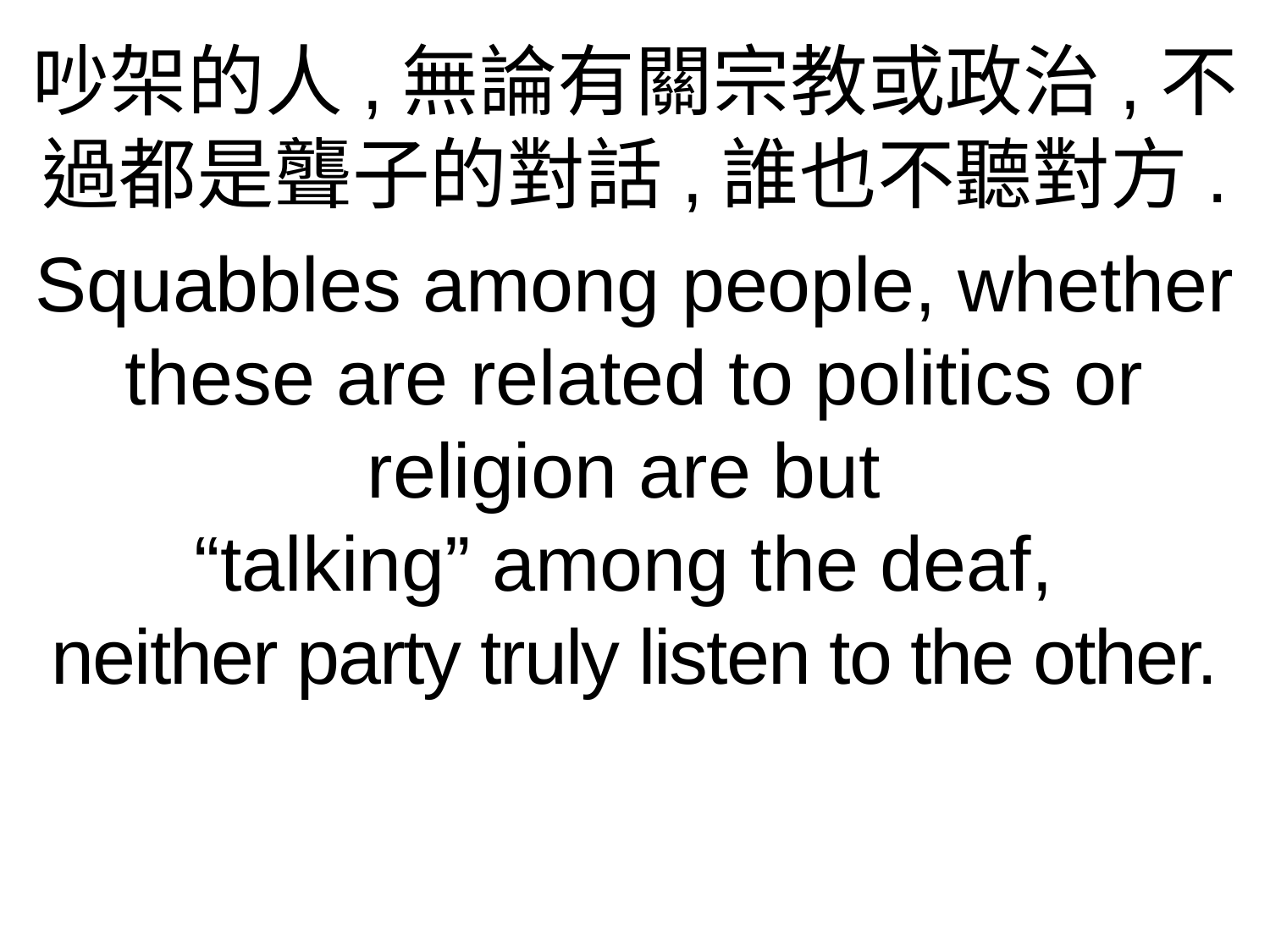

吵架的人,無論有關宗教或政治,不過都是聾子的對話,誰也不聽對方.
Squabbles among people, whether these are related to politics or religion are but
“talking” among the deaf,
neither party truly listen to the other.